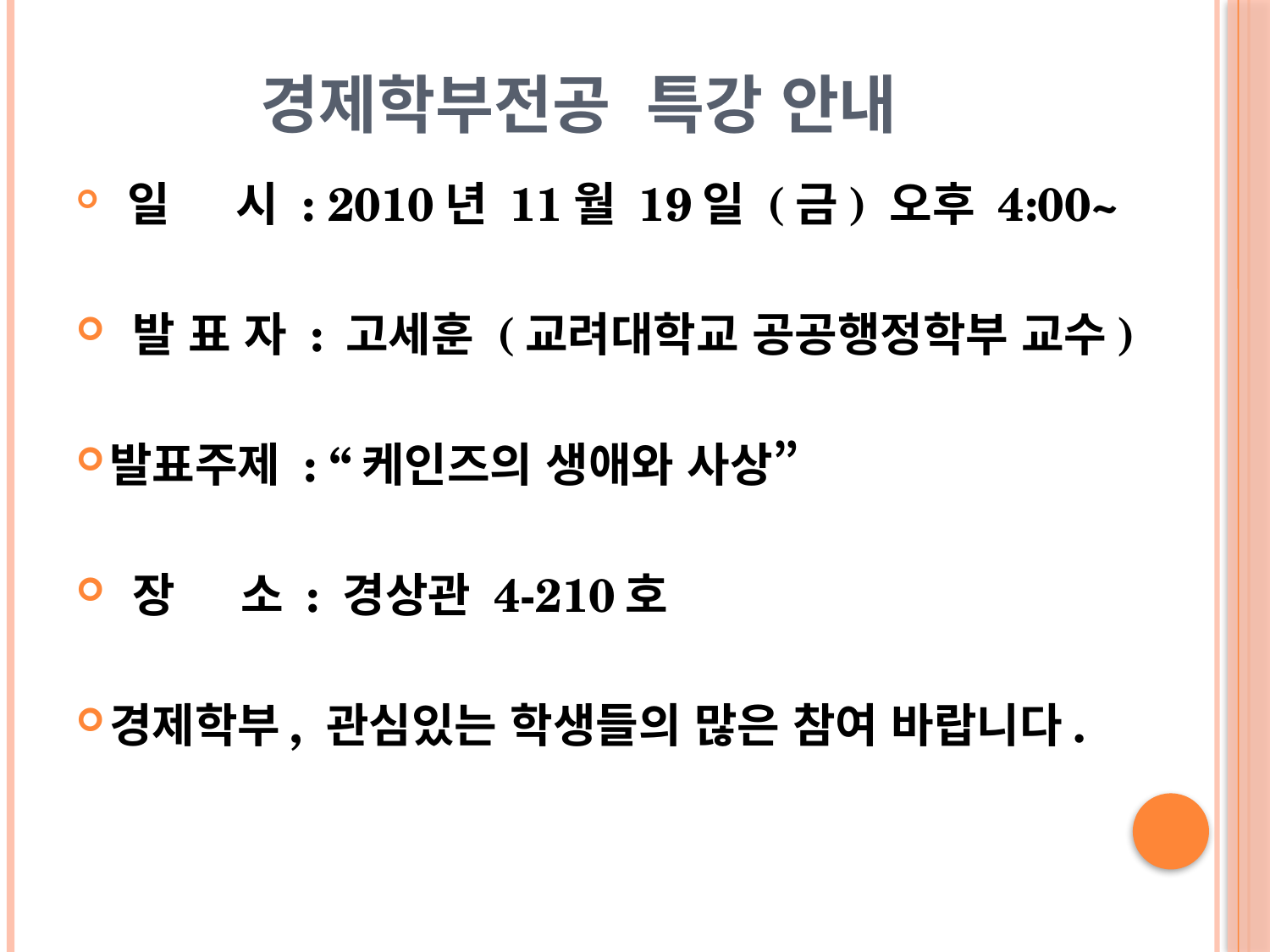

# 경제학부전공  특강 안내
 일     시 : 2010년 11월 19일 (금) 오후 4:00~

 발 표 자 : 고세훈 (교려대학교 공공행정학부 교수)

발표주제 : “케인즈의 생애와 사상”

 장     소 : 경상관 4-210호

경제학부, 관심있는 학생들의 많은 참여 바랍니다.